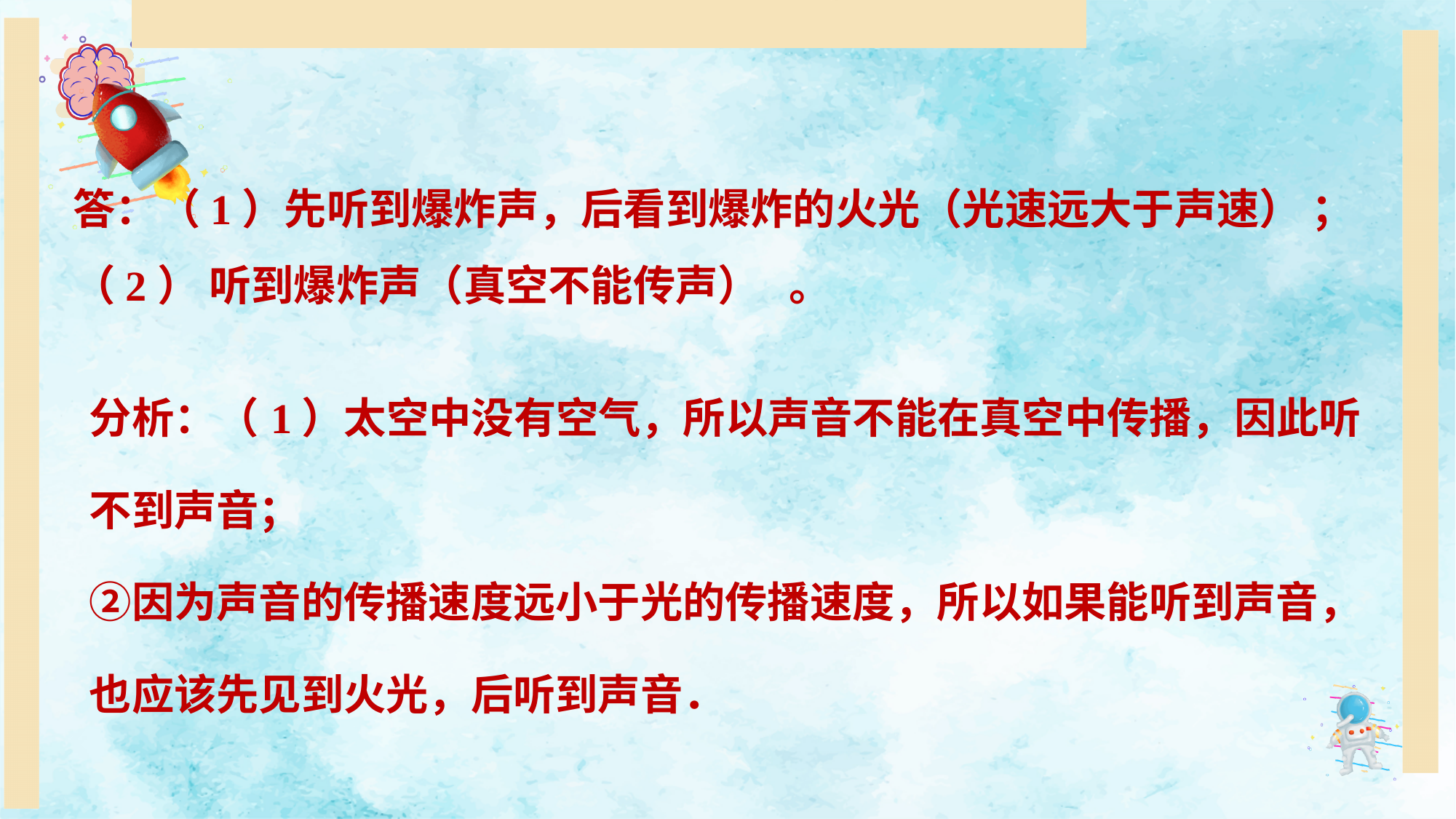

答：（1）先听到爆炸声，后看到爆炸的火光（光速远大于声速） ；
（2） 听到爆炸声（真空不能传声）   。
| 分析：（1）太空中没有空气，所以声音不能在真空中传播，因此听不到声音； ②因为声音的传播速度远小于光的传播速度，所以如果能听到声音，也应该先见到火光，后听到声音． |
| --- |